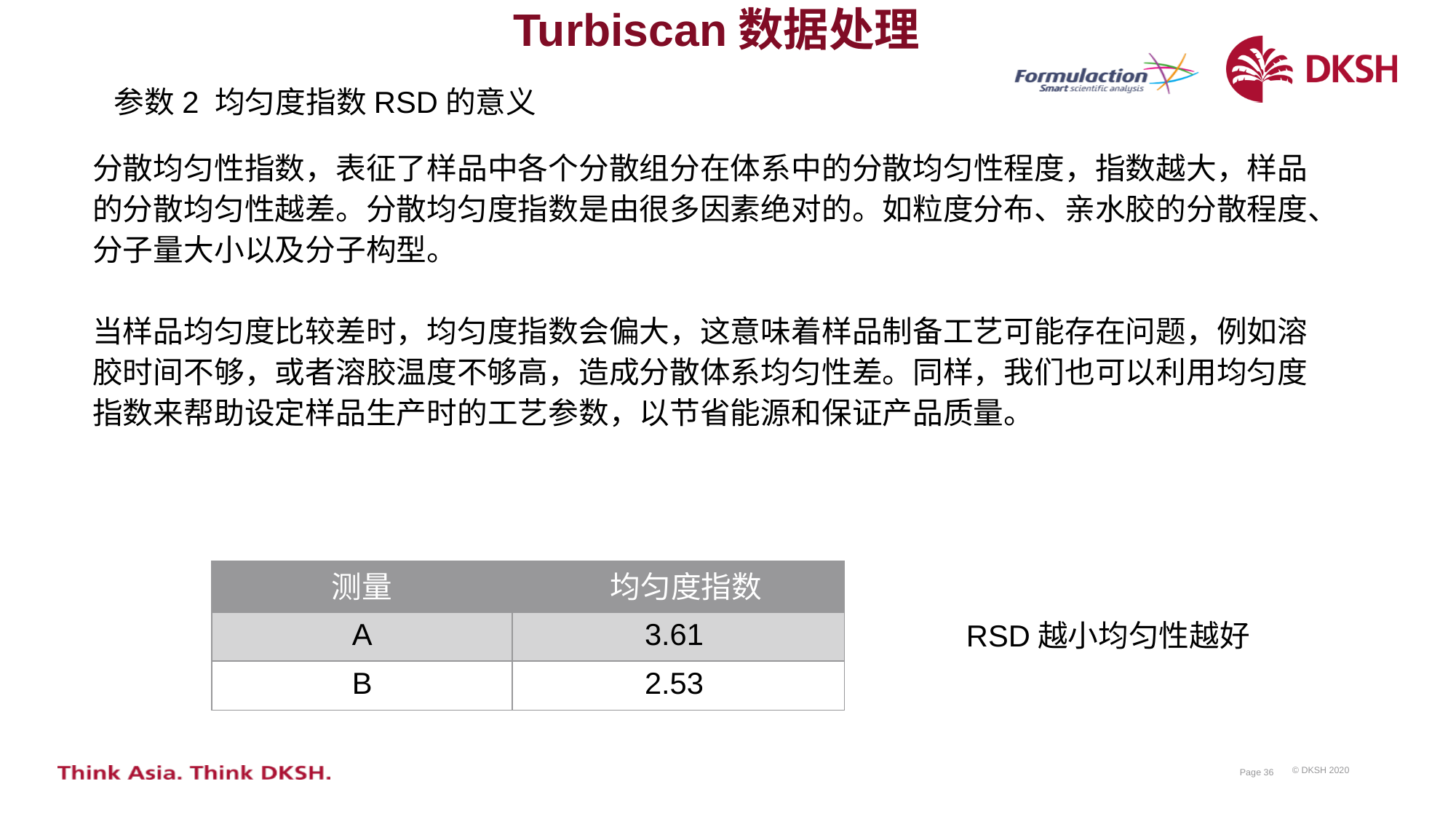

Turbiscan数据处理
参数2 均匀度指数RSD的意义
分散均匀性指数，表征了样品中各个分散组分在体系中的分散均匀性程度，指数越大，样品的分散均匀性越差。分散均匀度指数是由很多因素绝对的。如粒度分布、亲水胶的分散程度、分子量大小以及分子构型。

当样品均匀度比较差时，均匀度指数会偏大，这意味着样品制备工艺可能存在问题，例如溶胶时间不够，或者溶胶温度不够高，造成分散体系均匀性差。同样，我们也可以利用均匀度指数来帮助设定样品生产时的工艺参数，以节省能源和保证产品质量。
| 测量 | 均匀度指数 |
| --- | --- |
| A | 3.61 |
| B | 2.53 |
RSD越小均匀性越好